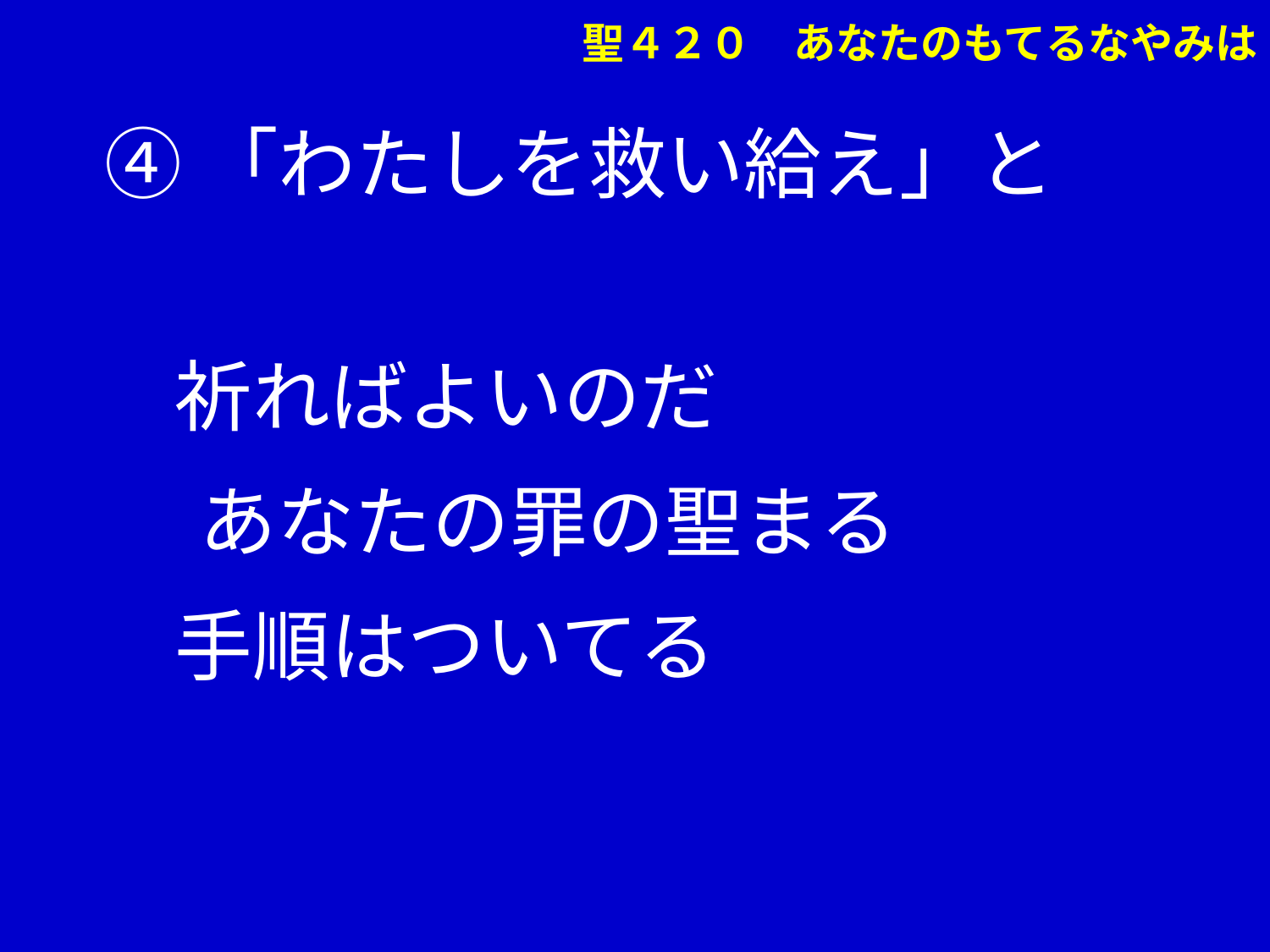

④「わたしを救い給え」と
   祈ればよいのだ
　 あなたの罪の聖まる
   手順はついてる
聖４２０　あなたのもてるなやみは